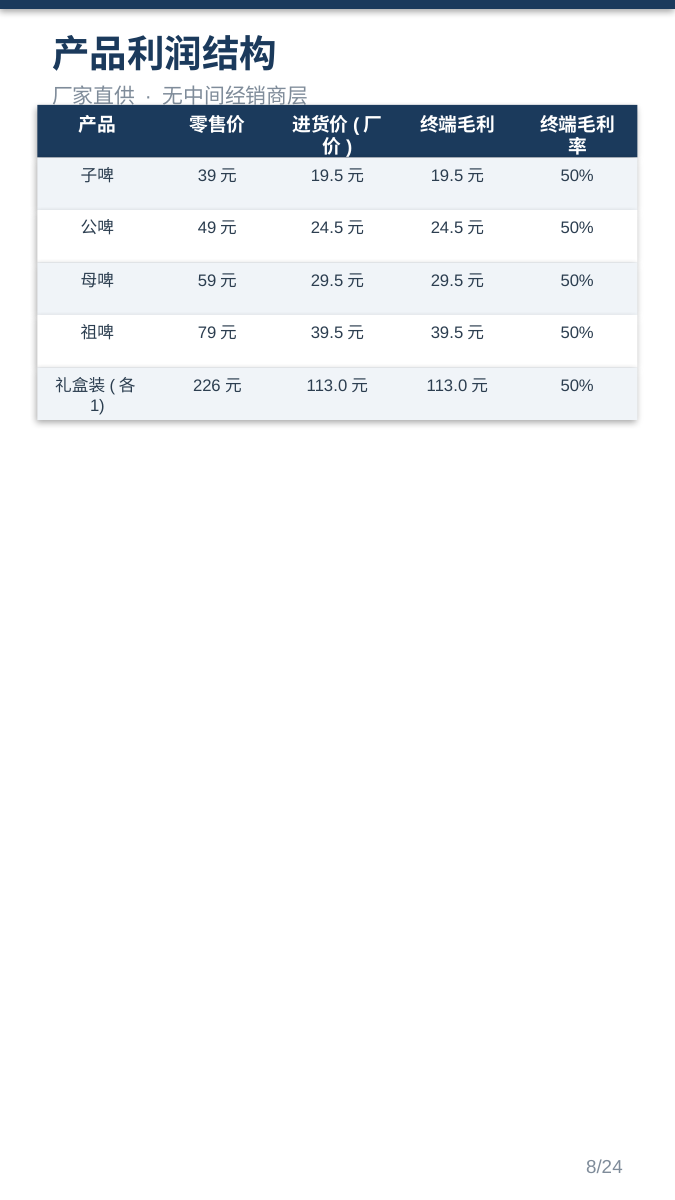

产品利润结构
厂家直供 · 无中间经销商层

产品
零售价
进货价(厂价)
终端毛利
终端毛利率

子啤
39元
19.5元
19.5元
50%

公啤
49元
24.5元
24.5元
50%

母啤
59元
29.5元
29.5元
50%

祖啤
79元
39.5元
39.5元
50%

礼盒装(各1)
226元
113.0元
113.0元
50%
8/24